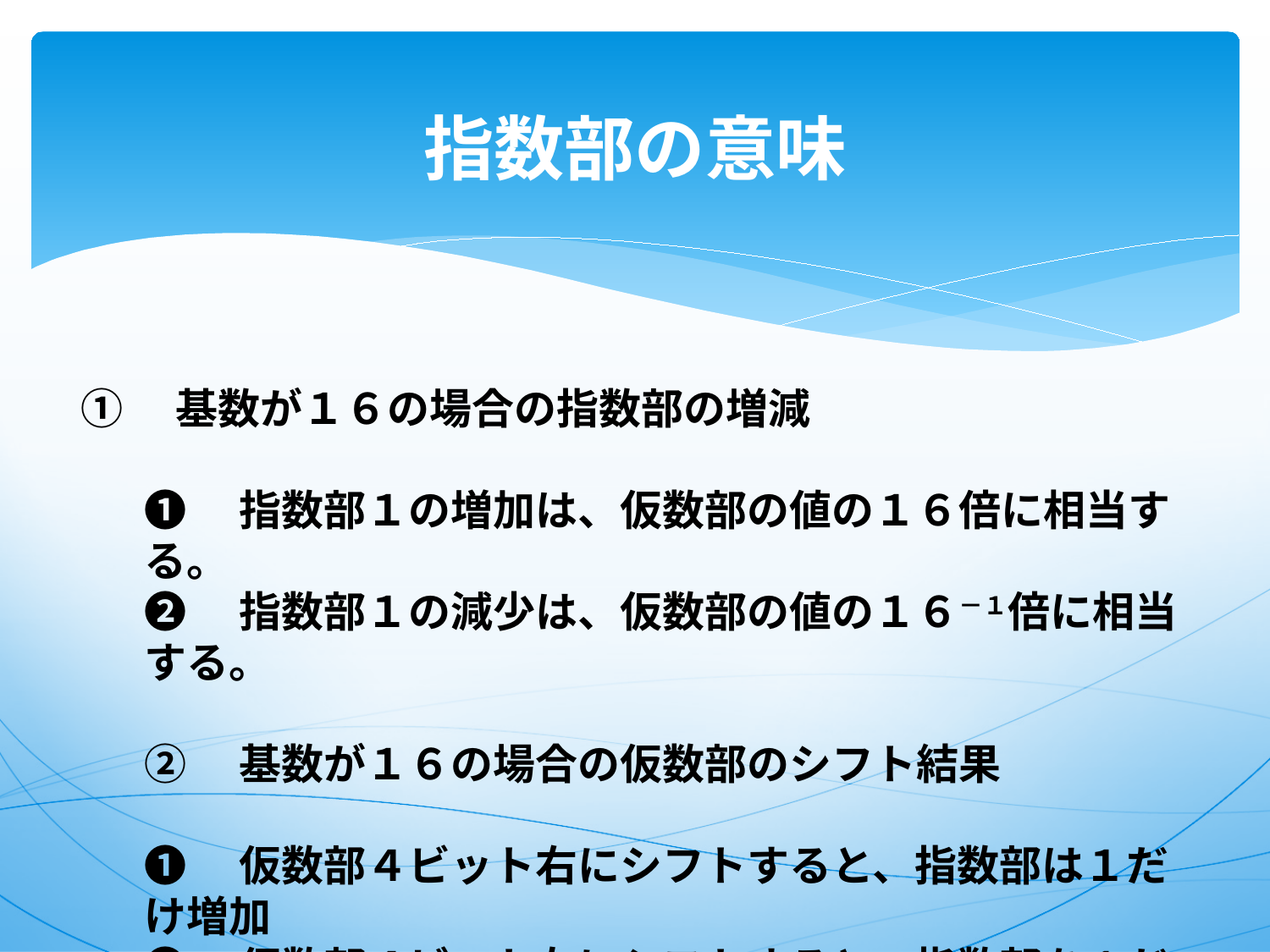

# 指数部の意味
①　基数が１６の場合の指数部の増減

❶　指数部１の増加は、仮数部の値の１６倍に相当する。
❷　指数部１の減少は、仮数部の値の１６－１倍に相当する。

②　基数が１６の場合の仮数部のシフト結果

❶　仮数部４ビット右にシフトすると、指数部は１だけ増加
❷　仮数部４ビット左にシフトすると、指数部を１だけ減少